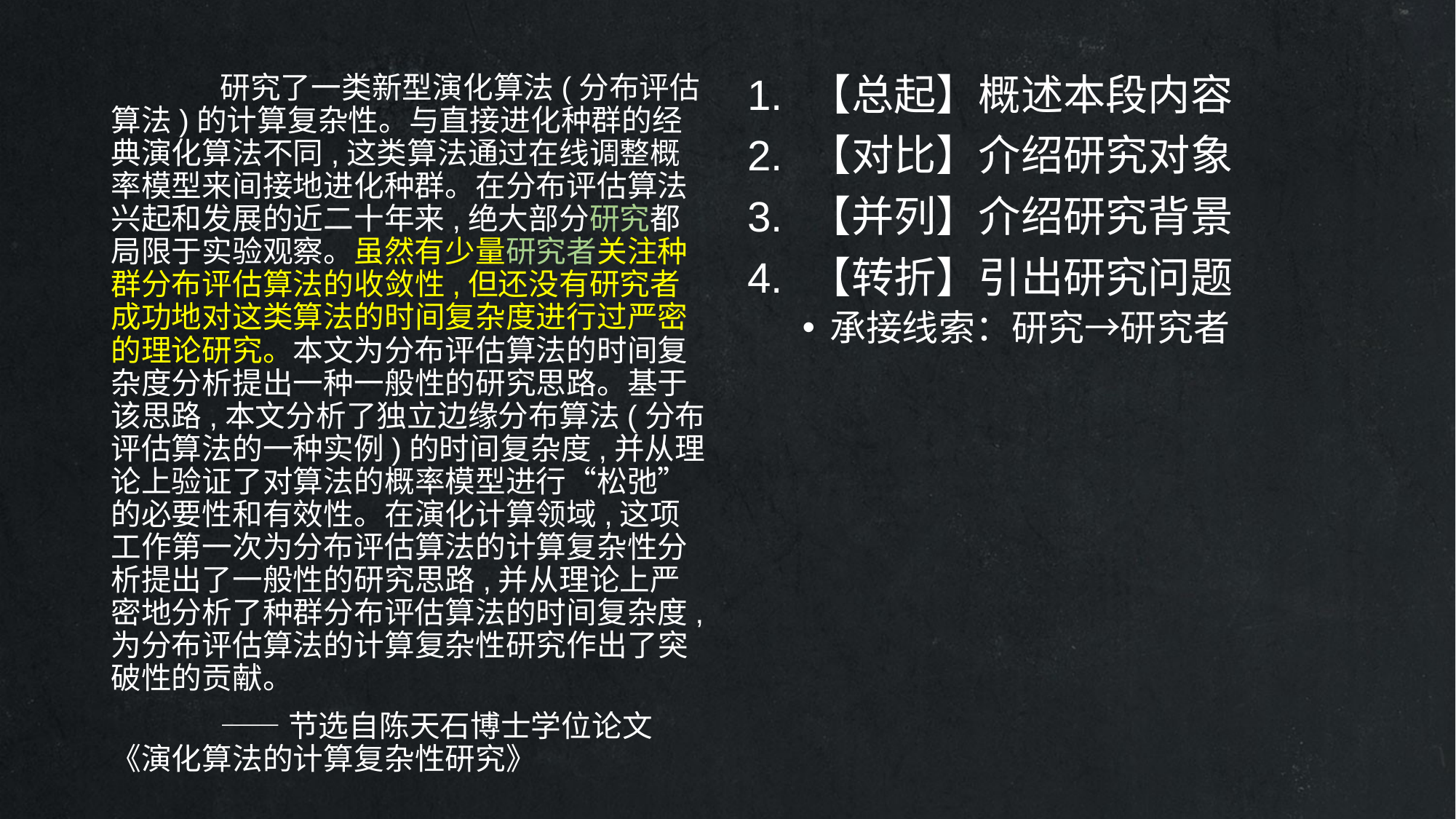

研究了一类新型演化算法(分布评估算法)的计算复杂性。与直接进化种群的经典演化算法不同,这类算法通过在线调整概率模型来间接地进化种群。在分布评估算法兴起和发展的近二十年来,绝大部分研究都局限于实验观察。虽然有少量研究者关注种群分布评估算法的收敛性,但还没有研究者成功地对这类算法的时间复杂度进行过严密的理论研究。本文为分布评估算法的时间复杂度分析提出一种一般性的研究思路。基于该思路,本文分析了独立边缘分布算法(分布评估算法的一种实例)的时间复杂度,并从理论上验证了对算法的概率模型进行“松弛”的必要性和有效性。在演化计算领域,这项工作第一次为分布评估算法的计算复杂性分析提出了一般性的研究思路,并从理论上严密地分析了种群分布评估算法的时间复杂度,为分布评估算法的计算复杂性研究作出了突破性的贡献。
	——节选自陈天石博士学位论文《演化算法的计算复杂性研究》
【总起】概述本段内容
【对比】介绍研究对象
【并列】介绍研究背景
【转折】引出研究问题
承接线索：研究→研究者